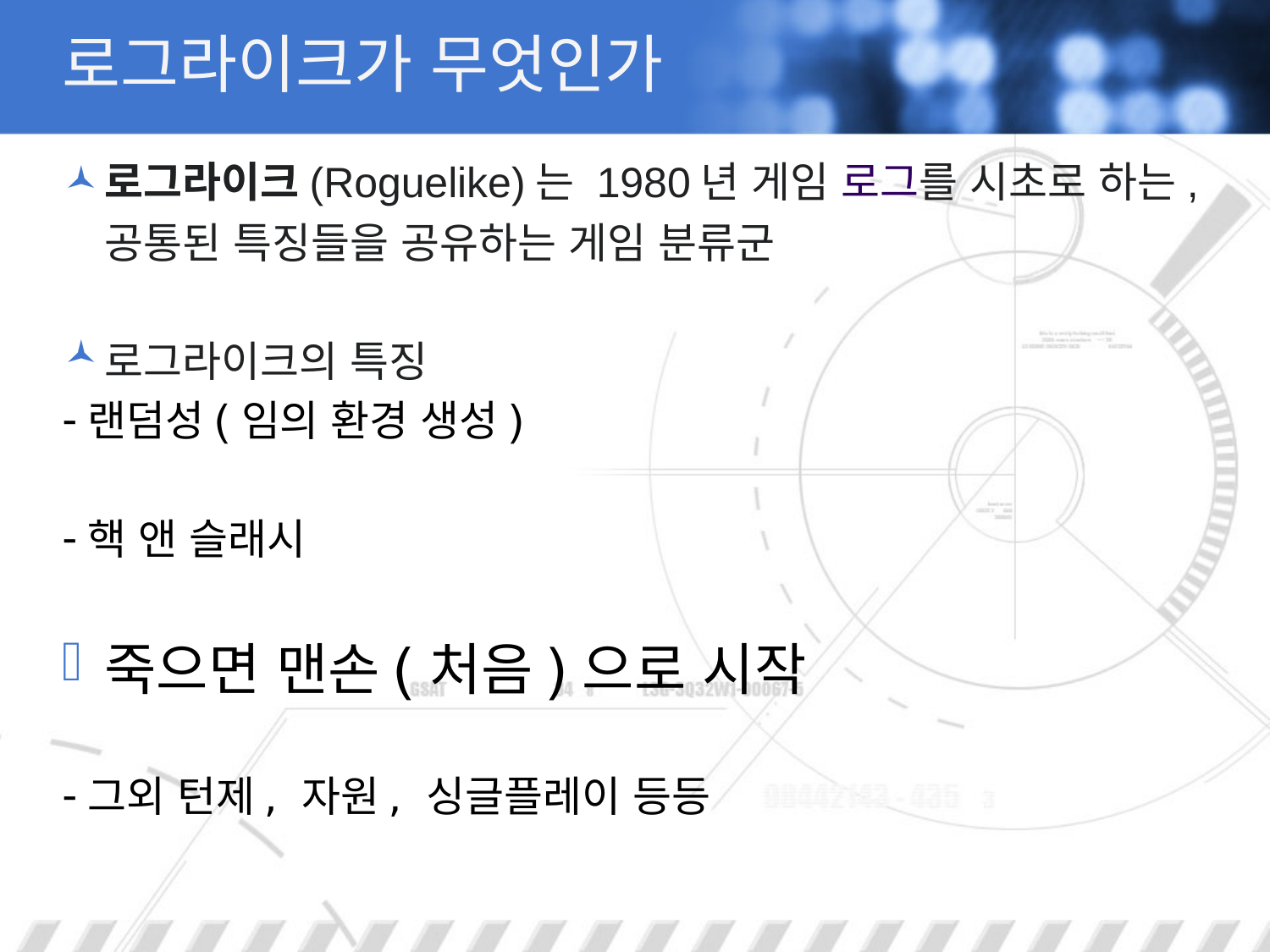

# 로그라이크가 무엇인가
로그라이크(Roguelike)는 1980년 게임 로그를 시초로 하는, 공통된 특징들을 공유하는 게임 분류군

로그라이크의 특징
-랜덤성(임의 환경 생성)

-핵 앤 슬래시

죽으면 맨손(처음)으로 시작

-그외 턴제, 자원, 싱글플레이 등등